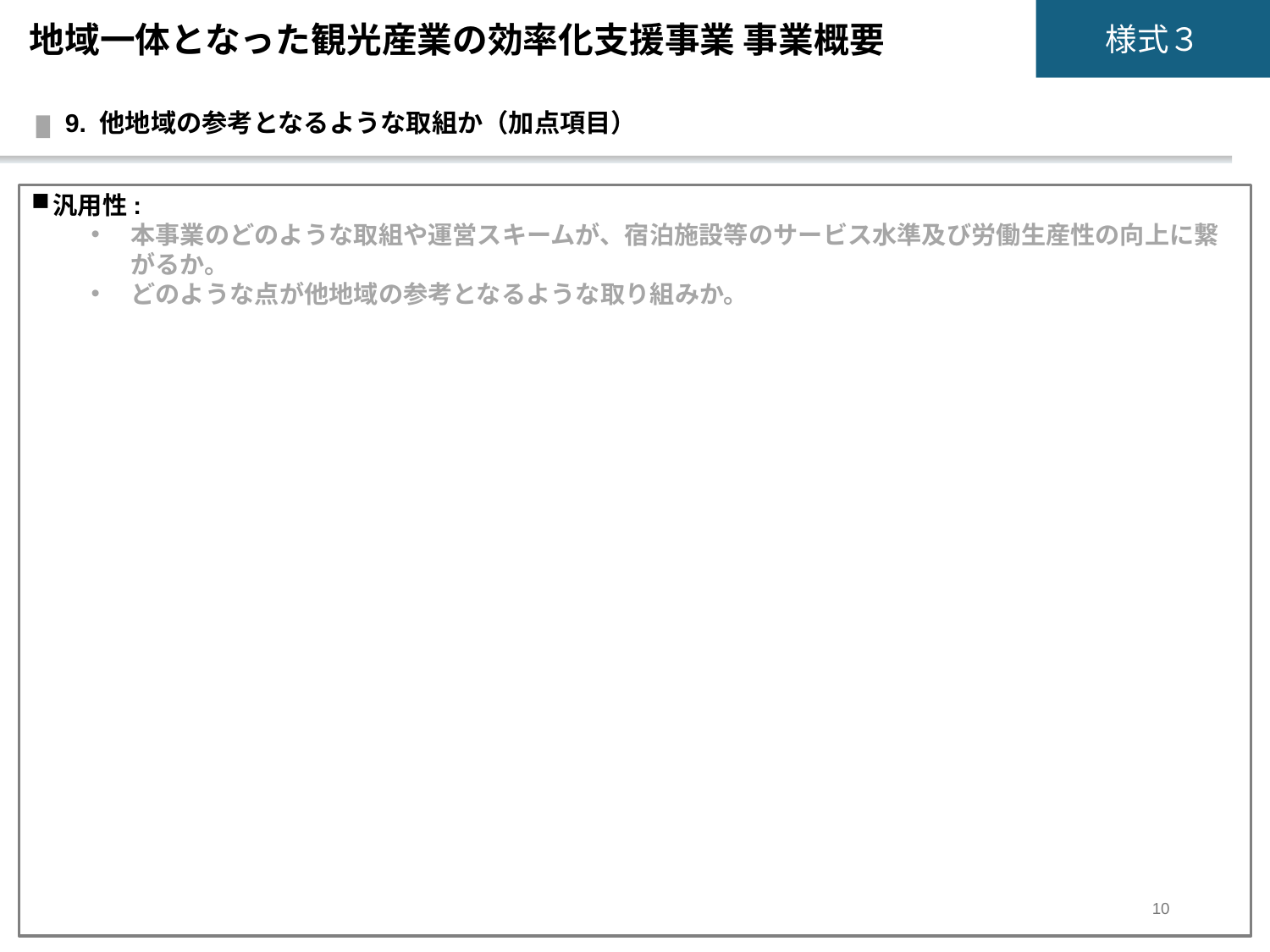

地域一体となった観光産業の効率化支援事業 事業概要
9. 他地域の参考となるような取組か（加点項目）

汎用性:
本事業のどのような取組や運営スキームが、宿泊施設等のサービス水準及び労働生産性の向上に繋がるか。
どのような点が他地域の参考となるような取り組みか。
10